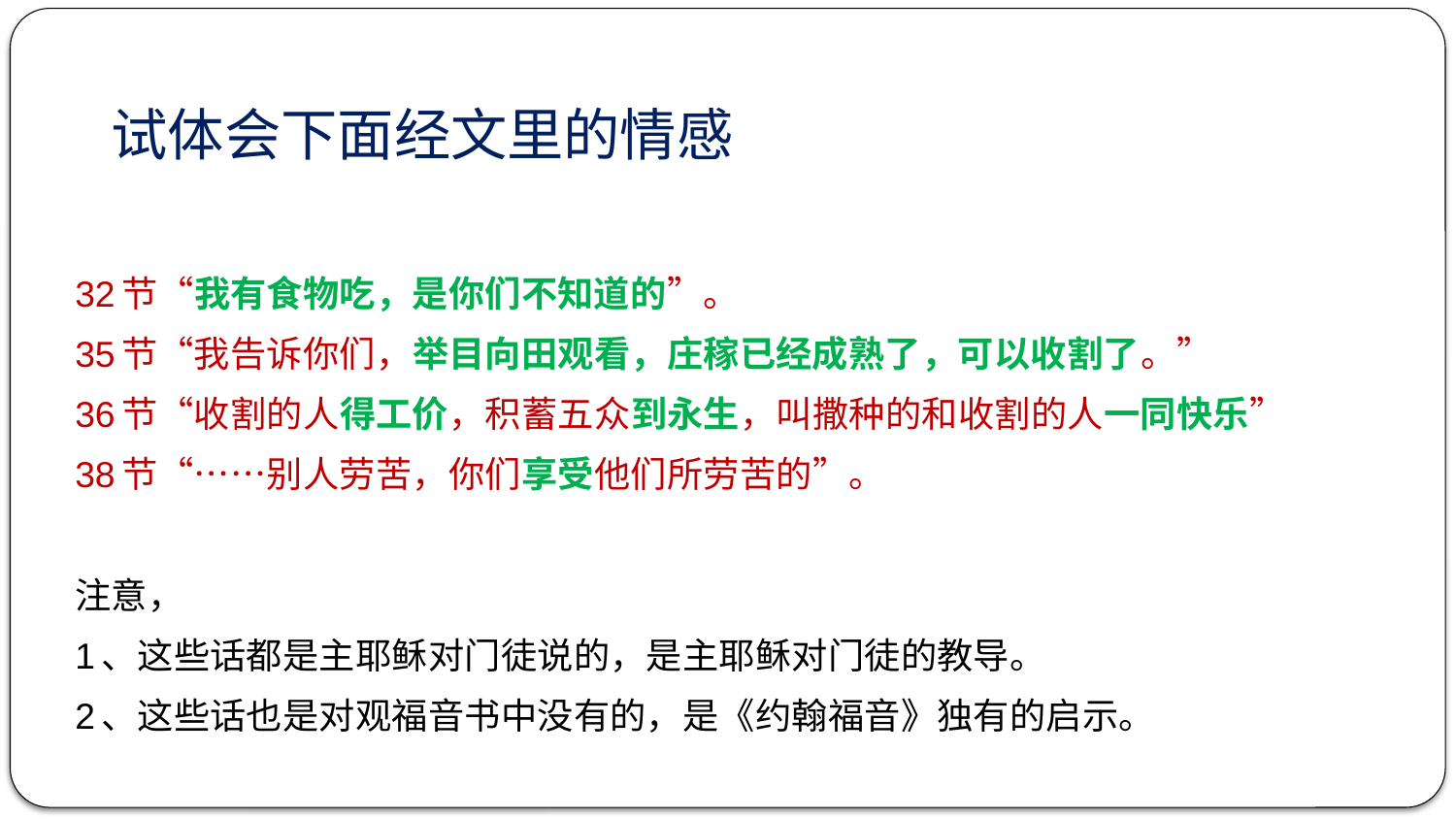

# 试体会下面经文里的情感

32节“我有食物吃，是你们不知道的”。
35节“我告诉你们，举目向田观看，庄稼已经成熟了，可以收割了。”
36节“收割的人得工价，积蓄五众到永生，叫撒种的和收割的人一同快乐”
38节“……别人劳苦，你们享受他们所劳苦的”。

注意，
1、这些话都是主耶稣对门徒说的，是主耶稣对门徒的教导。
2、这些话也是对观福音书中没有的，是《约翰福音》独有的启示。